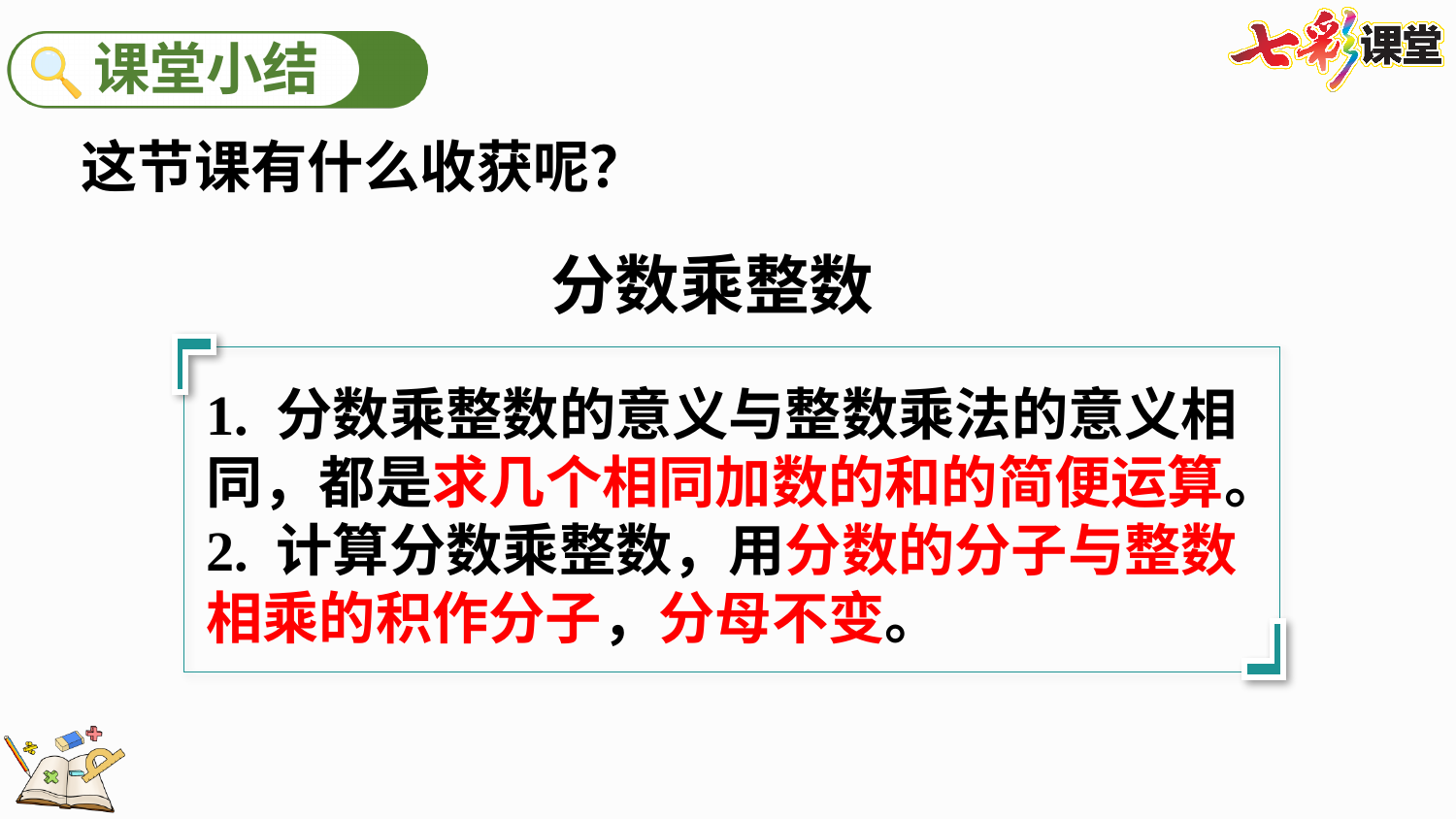

这节课有什么收获呢？
分数乘整数

1. 分数乘整数的意义与整数乘法的意义相同，都是求几个相同加数的和的简便运算。
2. 计算分数乘整数，用分数的分子与整数相乘的积作分子，分母不变。